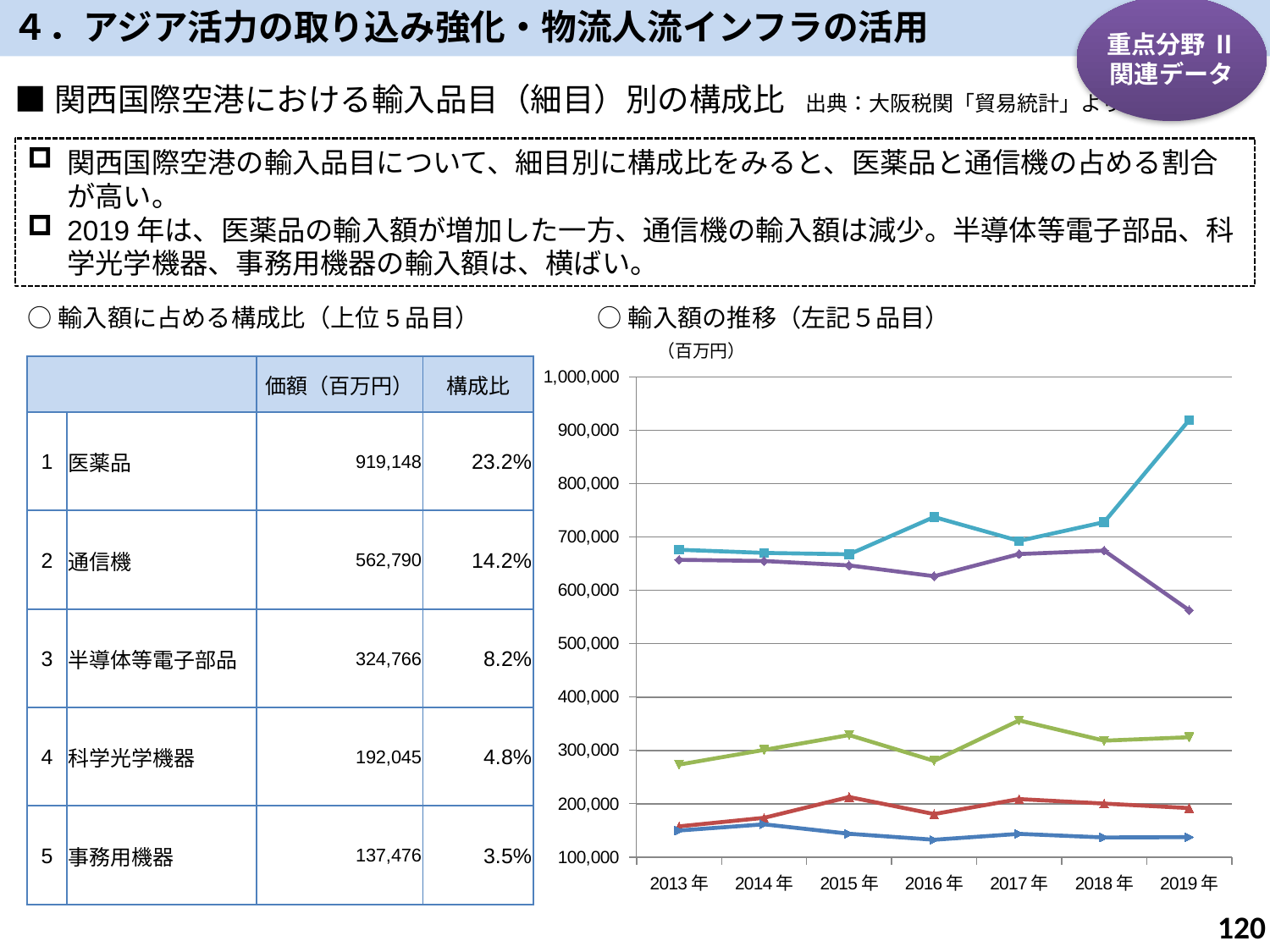

４．アジア活力の取り込み強化・物流人流インフラの活用
重点分野 Ⅱ
関連データ
■関西国際空港における輸入品目（細目）別の構成比　出典：大阪税関「貿易統計」より作成
関西国際空港の輸入品目について、細目別に構成比をみると、医薬品と通信機の占める割合が高い。
2019年は、医薬品の輸入額が増加した一方、通信機の輸入額は減少。半導体等電子部品、科学光学機器、事務用機器の輸入額は、横ばい。
○輸入額に占める構成比（上位5品目）
○輸入額の推移（左記５品目）
（百万円）
|  |  | 価額（百万円） | 構成比 |
| --- | --- | --- | --- |
| 1 | 医薬品 | 919,148 | 23.2% |
| 2 | 通信機 | 562,790 | 14.2% |
| 3 | 半導体等電子部品 | 324,766 | 8.2% |
| 4 | 科学光学機器 | 192,045 | 4.8% |
| 5 | 事務用機器 | 137,476 | 3.5% |

### Chart

| Category | 医薬品 | 通信機 | 半導体等電子部品 | 科学光学機器 | 事務用機器 |
|---|---|---|---|---|---|
| 2013年 | 676178.0 | 657268.0 | 273499.0 | 157712.0 | 149935.0 |
| 2014年 | 670233.0 | 655053.0 | 300973.0 | 173751.0 | 161613.0 |
| 2015年 | 667635.0 | 646785.0 | 328835.0 | 212741.0 | 143916.0 |
| 2016年 | 737473.0 | 626616.0 | 280478.0 | 180739.0 | 132675.0 |
| 2017年 | 692750.0 | 668126.0 | 356234.0 | 208815.0 | 143701.0 |
| 2018年 | 727943.0 | 674580.0 | 318374.0 | 200459.0 | 136936.0 |
| 2019年 | 919148.0 | 562790.0 | 324766.0 | 192045.0 | 137476.0 |
120